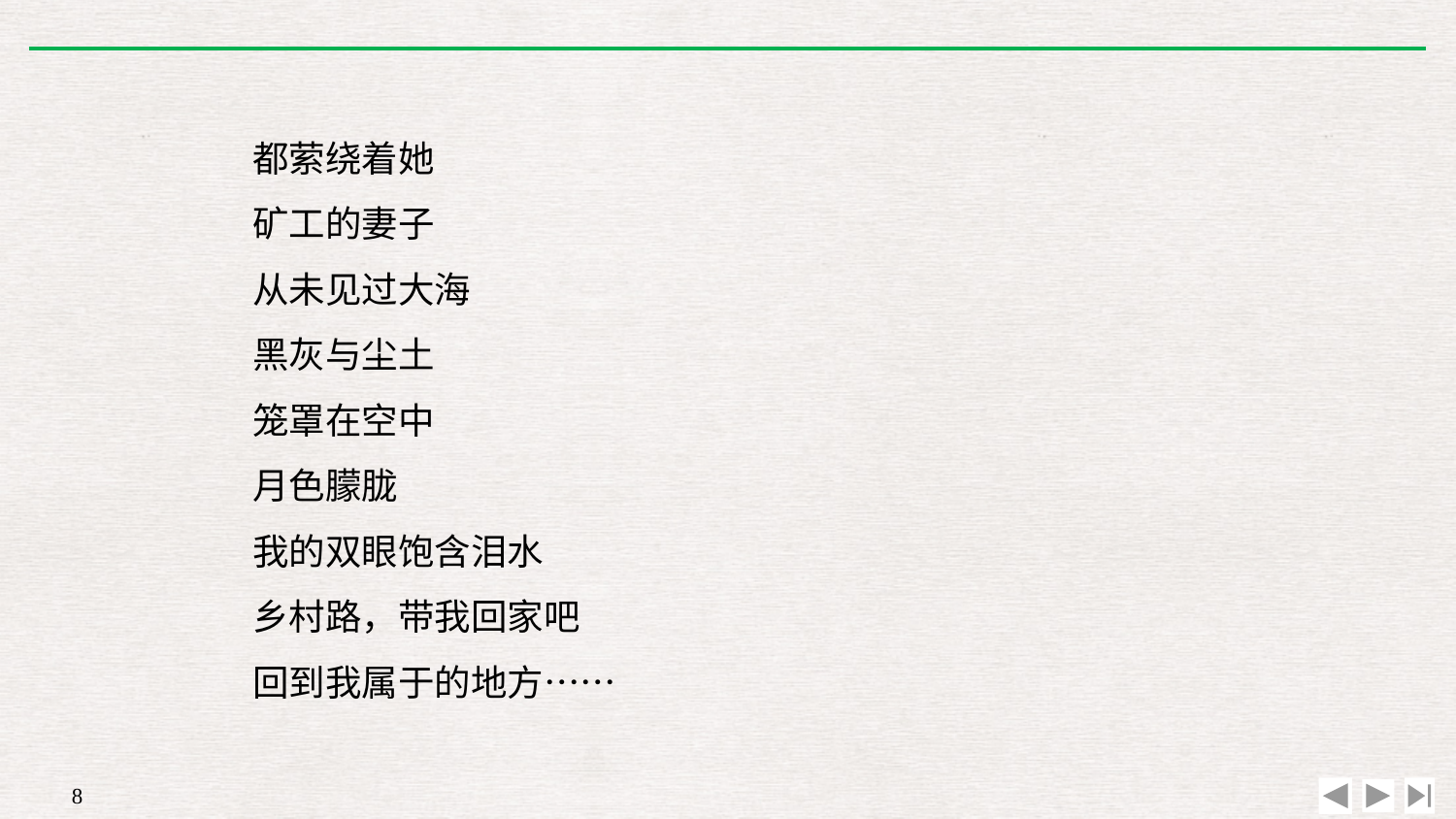

都萦绕着她
矿工的妻子
从未见过大海
黑灰与尘土
笼罩在空中
月色朦胧
我的双眼饱含泪水
乡村路，带我回家吧
回到我属于的地方……